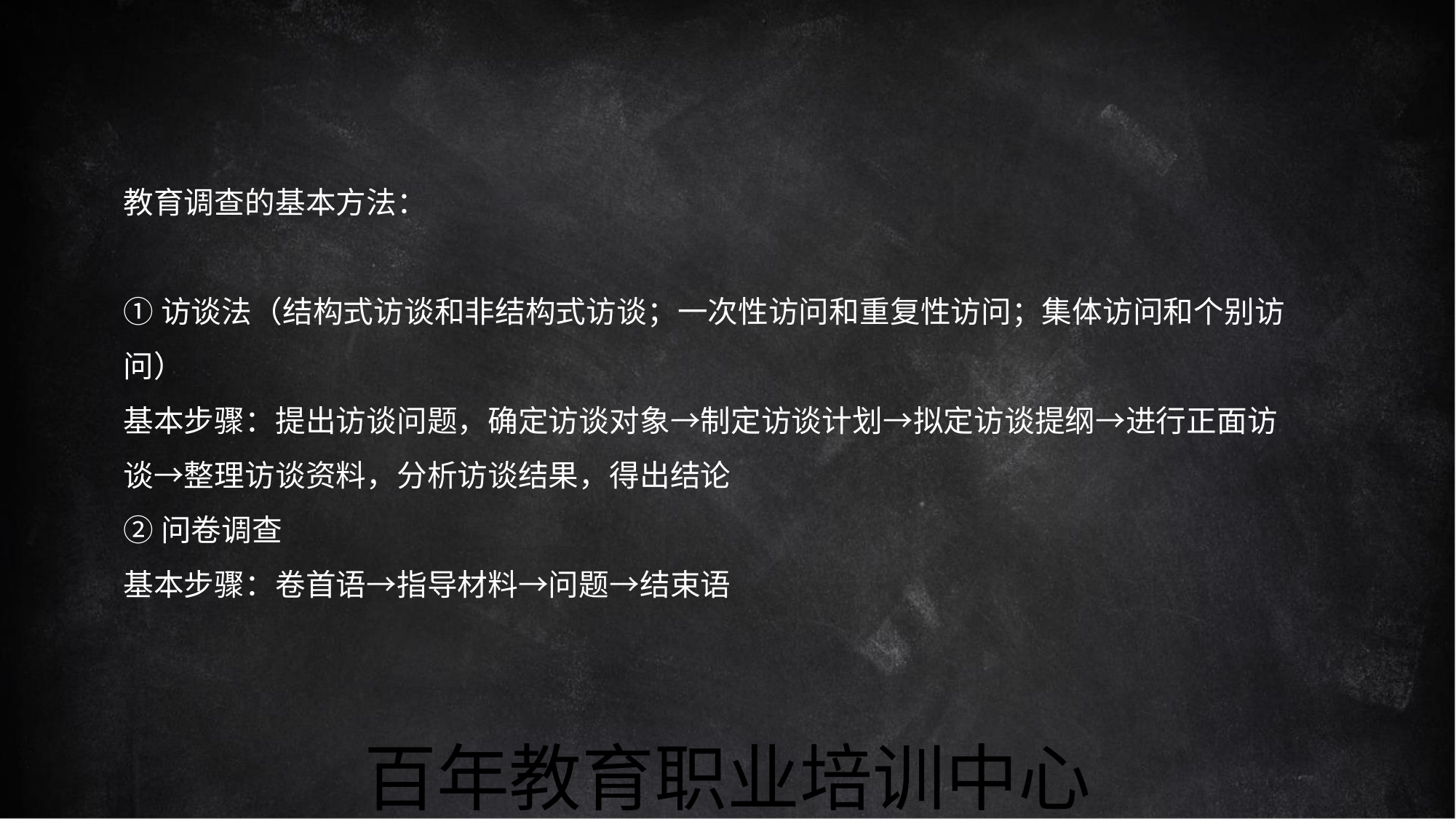

教育调查的基本方法：
①访谈法（结构式访谈和非结构式访谈；一次性访问和重复性访问；集体访问和个别访
问）
基本步骤：提出访谈问题，确定访谈对象→制定访谈计划→拟定访谈提纲→进行正面访
谈→整理访谈资料，分析访谈结果，得出结论
②问卷调查
基本步骤：卷首语→指导材料→问题→结束语
百年教育职业培训中心